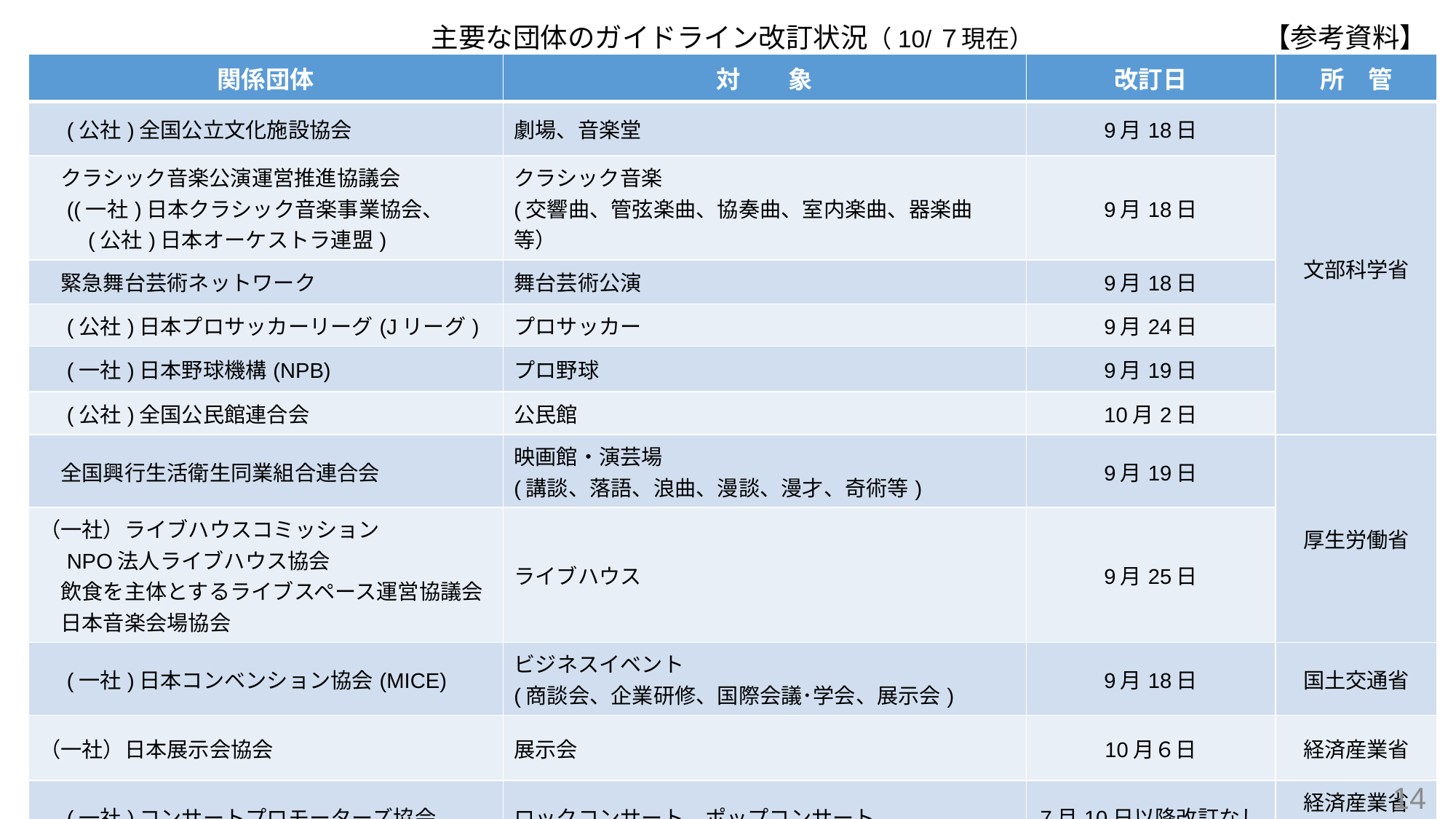

主要な団体のガイドライン改訂状況（10/７現在）
【参考資料】
| 関係団体 | 対　　象 | 改訂日 | 所　管 |
| --- | --- | --- | --- |
| (公社)全国公立文化施設協会 | 劇場、音楽堂 | 9月18日 | 文部科学省 |
| クラシック音楽公演運営推進協議会 　((一社)日本クラシック音楽事業協会、 　　(公社)日本オーケストラ連盟) | クラシック音楽 (交響曲、管弦楽曲、協奏曲、室内楽曲、器楽曲等） | 9月18日 |  |
| 緊急舞台芸術ネットワーク | 舞台芸術公演 | 9月18日 |  |
| (公社)日本プロサッカーリーグ(Jリーグ) | プロサッカー | 9月24日 |  |
| (一社)日本野球機構(NPB) | プロ野球 | 9月19日 |  |
| (公社)全国公民館連合会 | 公民館 | 10月2日 |  |
| 全国興行生活衛生同業組合連合会 | 映画館・演芸場 (講談、落語、浪曲、漫談、漫才、奇術等) | 9月19日 | 厚生労働省 |
| （一社）ライブハウスコミッション 　NPO法人ライブハウス協会 　飲食を主体とするライブスペース運営協議会 　日本音楽会場協会 | ライブハウス | 9月25日 |  |
| (一社)日本コンベンション協会(MICE) | ビジネスイベント (商談会、企業研修、国際会議･学会、展示会) | 9月18日 | 国土交通省 |
| （一社）日本展示会協会 | 展示会 | 10月６日 | 経済産業省 |
| (一社)コンサートプロモーターズ協会 | ロックコンサート、ポップコンサート | 7月10日以降改訂なし | 経済産業省 文部科学省 |
14